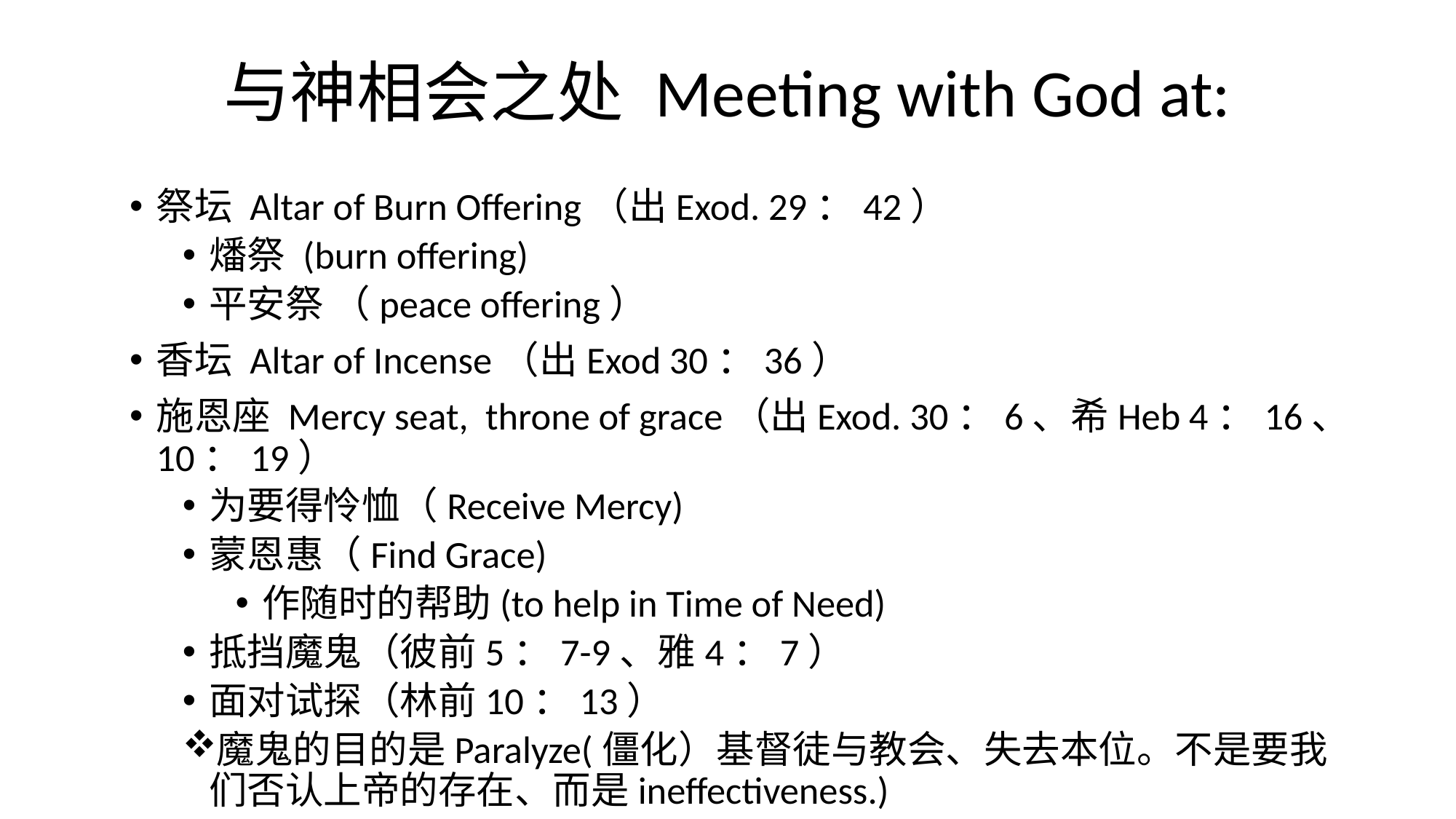

# 与神相会之处 Meeting with God at:
祭坛 Altar of Burn Offering（出Exod. 29：42）
燔祭 (burn offering)
平安祭 （peace offering）
香坛 Altar of Incense（出Exod 30：36）
施恩座 Mercy seat,  throne of grace（出Exod. 30：6、希Heb 4：16、10：19）
为要得怜恤（Receive Mercy)
蒙恩惠（Find Grace)
作随时的帮助(to help in Time of Need)
抵挡魔鬼（彼前5：7-9、雅4：7）
面对试探（林前10：13）
魔鬼的目的是Paralyze(僵化）基督徒与教会、失去本位。不是要我们否认上帝的存在、而是ineffectiveness.)